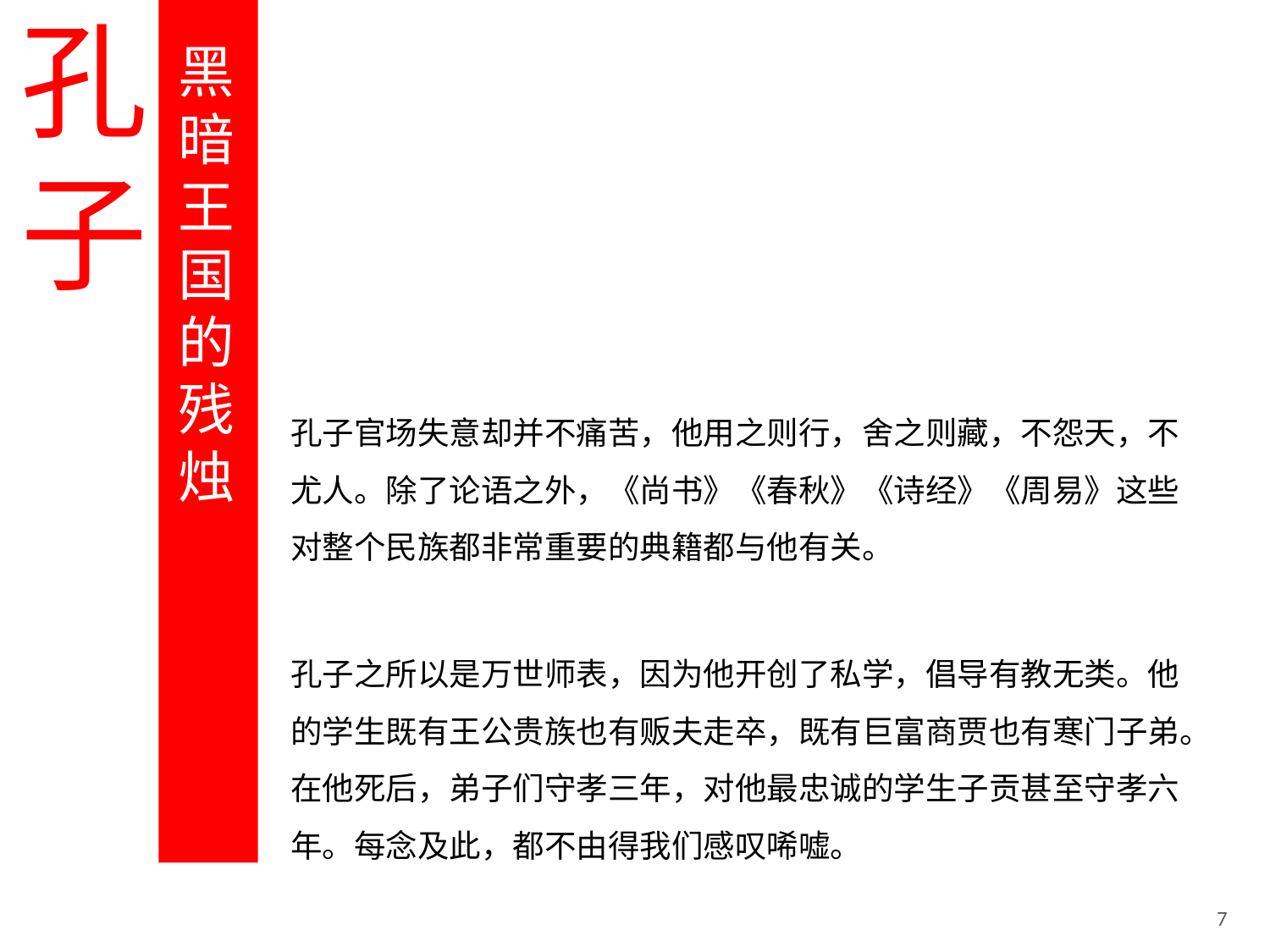

孔子
黑暗王国的残烛
孔子官场失意却并不痛苦，他用之则行，舍之则藏，不怨天，不尤人。除了论语之外，《尚书》《春秋》《诗经》《周易》这些对整个民族都非常重要的典籍都与他有关。

孔子之所以是万世师表，因为他开创了私学，倡导有教无类。他的学生既有王公贵族也有贩夫走卒，既有巨富商贾也有寒门子弟。在他死后，弟子们守孝三年，对他最忠诚的学生子贡甚至守孝六年。每念及此，都不由得我们感叹唏嘘。
7